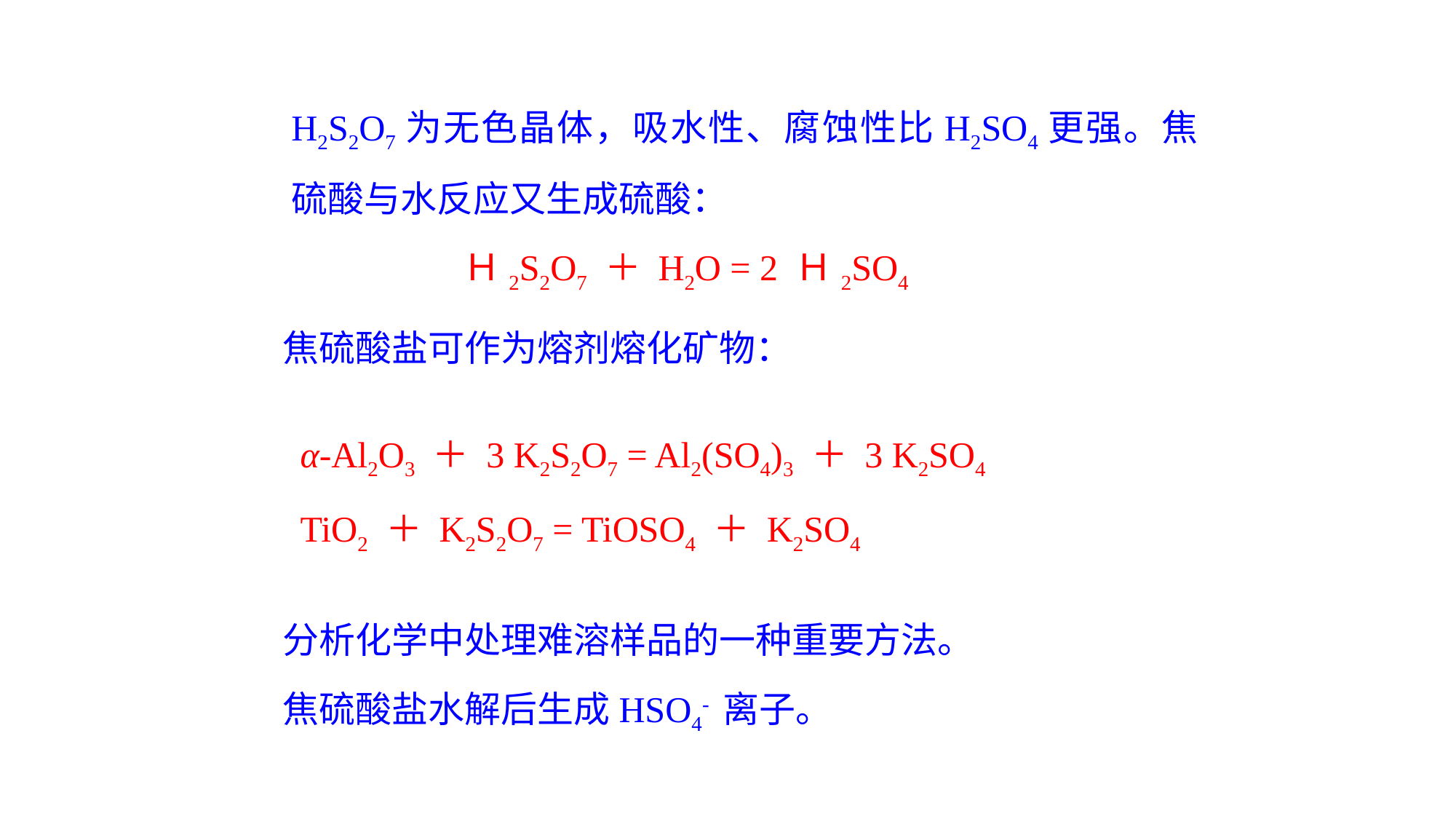

H2S2O7为无色晶体，吸水性、腐蚀性比H2SO4更强。焦硫酸与水反应又生成硫酸：
                    Ｈ2S2O7 ＋ H2O = 2 Ｈ2SO4
焦硫酸盐可作为熔剂熔化矿物：
α-Al2O3 ＋ 3 K2S2O7 = Al2(SO4)3 ＋ 3 K2SO4
TiO2 ＋ K2S2O7 = TiOSO4 ＋ K2SO4
分析化学中处理难溶样品的一种重要方法。
焦硫酸盐水解后生成HSO4- 离子。